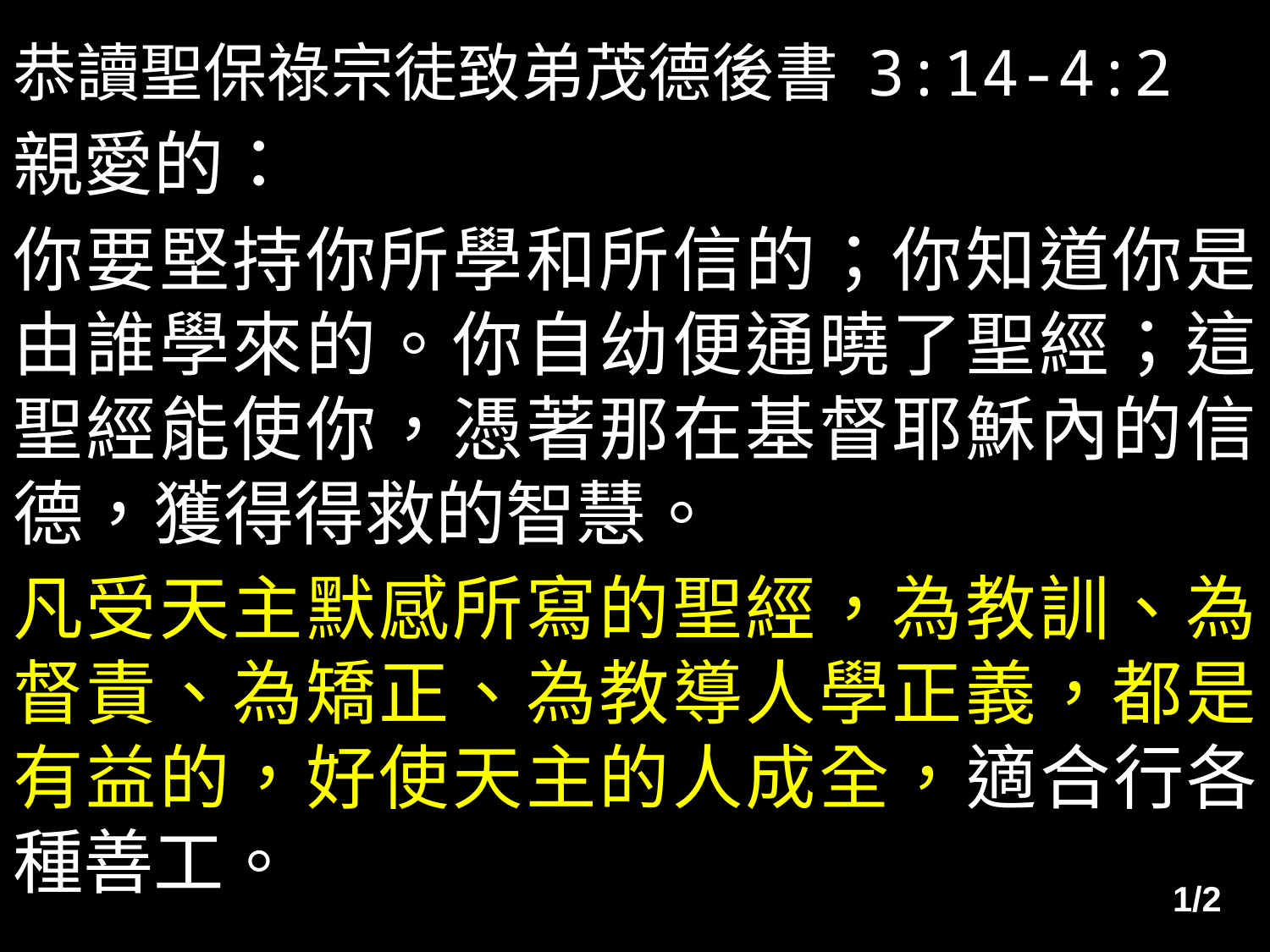

恭讀聖保祿宗徒致弟茂德後書 3:14-4:2
親愛的：
你要堅持你所學和所信的；你知道你是由誰學來的。你自幼便通曉了聖經；這聖經能使你，憑著那在基督耶穌內的信德，獲得得救的智慧。
凡受天主默感所寫的聖經，為教訓、為督責、為矯正、為教導人學正義，都是有益的，好使天主的人成全，適合行各種善工。
1/2